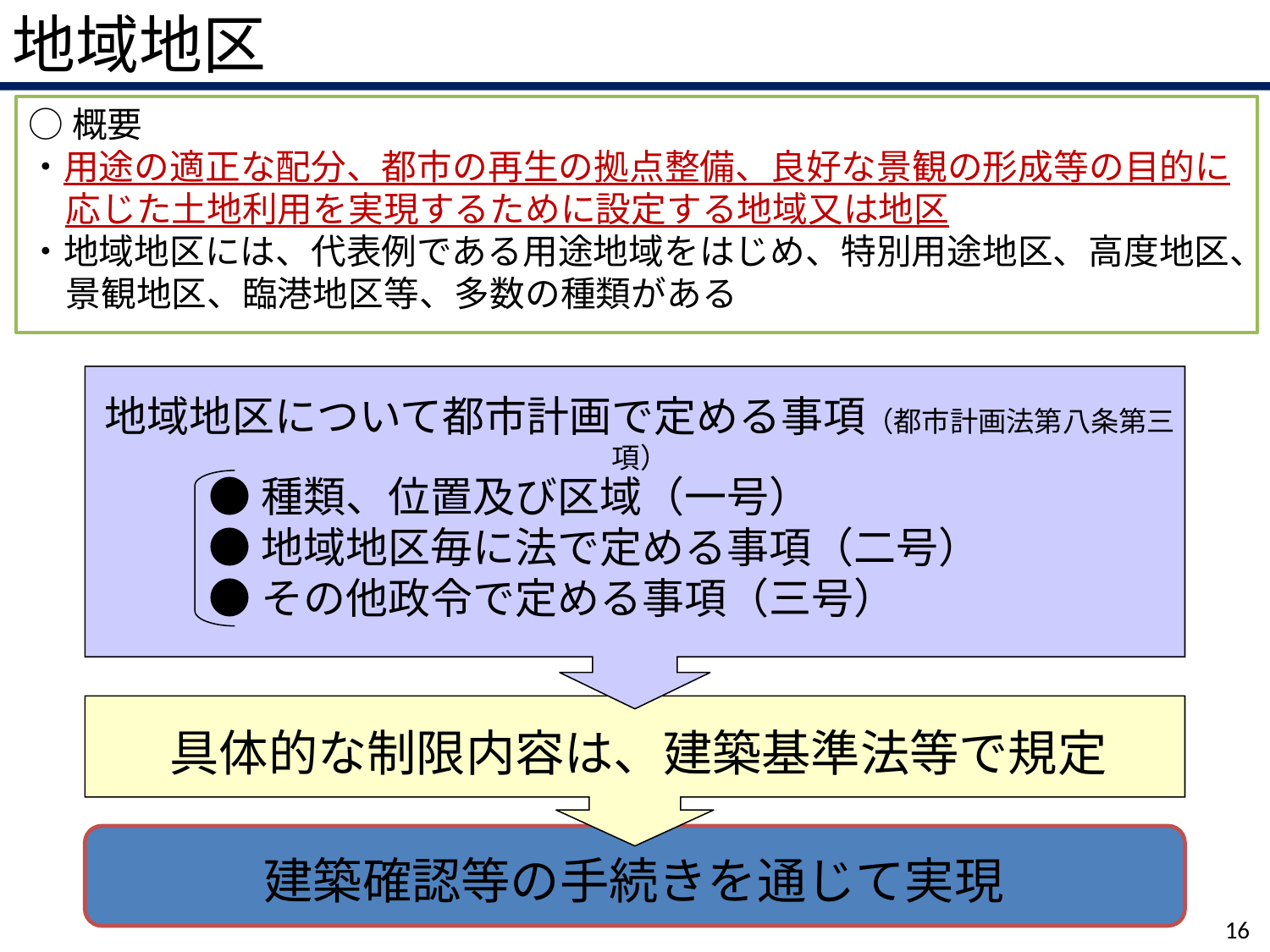

地域地区

○概要
・用途の適正な配分、都市の再生の拠点整備、良好な景観の形成等の目的に応じた土地利用を実現するために設定する地域又は地区
・地域地区には、代表例である用途地域をはじめ、特別用途地区、高度地区、景観地区、臨港地区等、多数の種類がある

地域地区について都市計画で定める事項（都市計画法第八条第三項）
●種類、位置及び区域（一号）
●地域地区毎に法で定める事項（二号）
●その他政令で定める事項（三号）

具体的な制限内容は、建築基準法等で規定

建築確認等の手続きを通じて実現
16